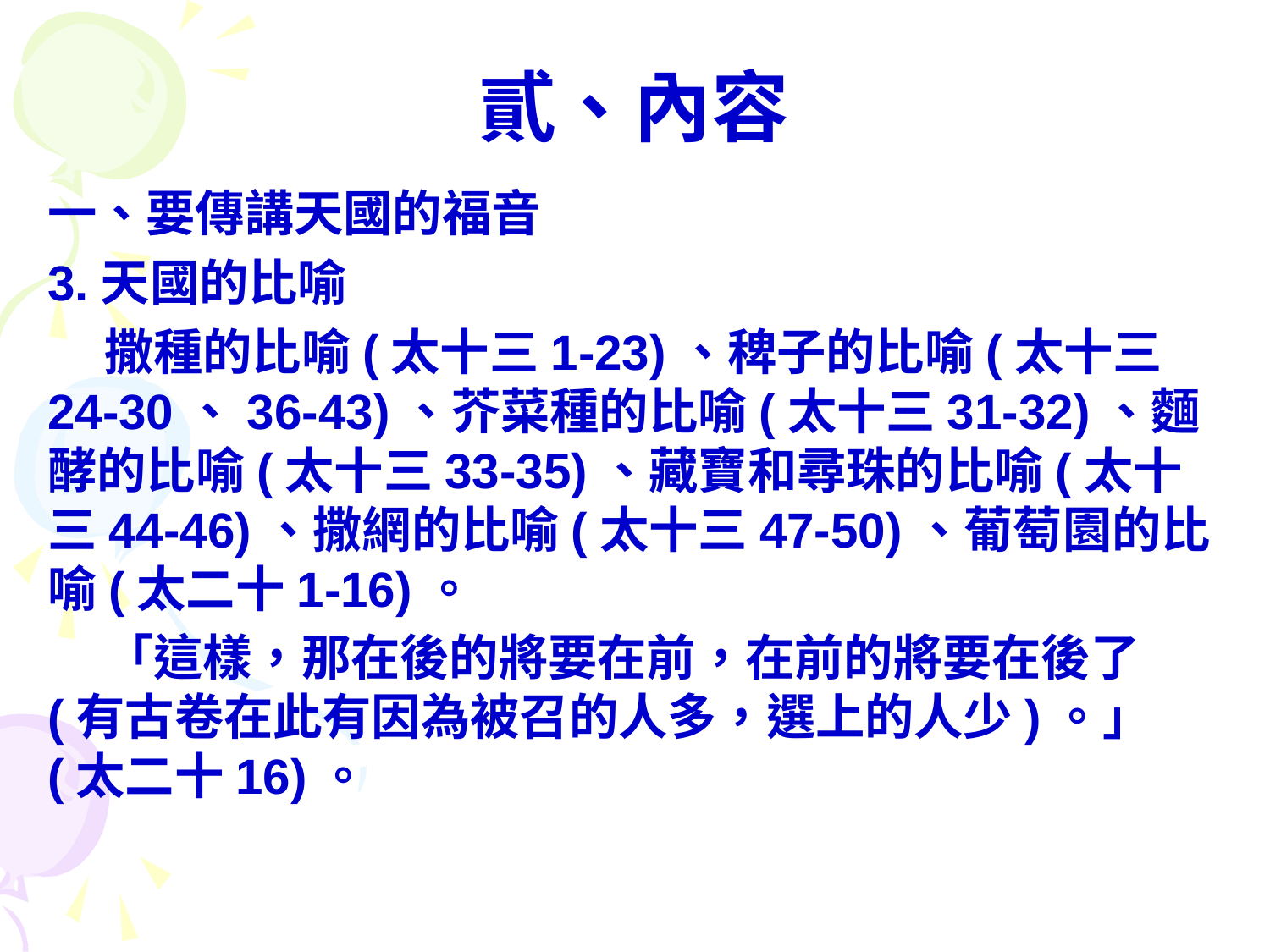

# 貳、內容
一、要傳講天國的福音
3.天國的比喻
    撒種的比喻(太十三1-23)、稗子的比喻(太十三24-30、36-43)、芥菜種的比喻(太十三31-32)、麵酵的比喻(太十三33-35)、藏寶和尋珠的比喻(太十三44-46)、撒網的比喻(太十三47-50)、葡萄園的比喻(太二十1-16)。
    「這樣，那在後的將要在前，在前的將要在後了(有古卷在此有因為被召的人多，選上的人少)。」(太二十16)。